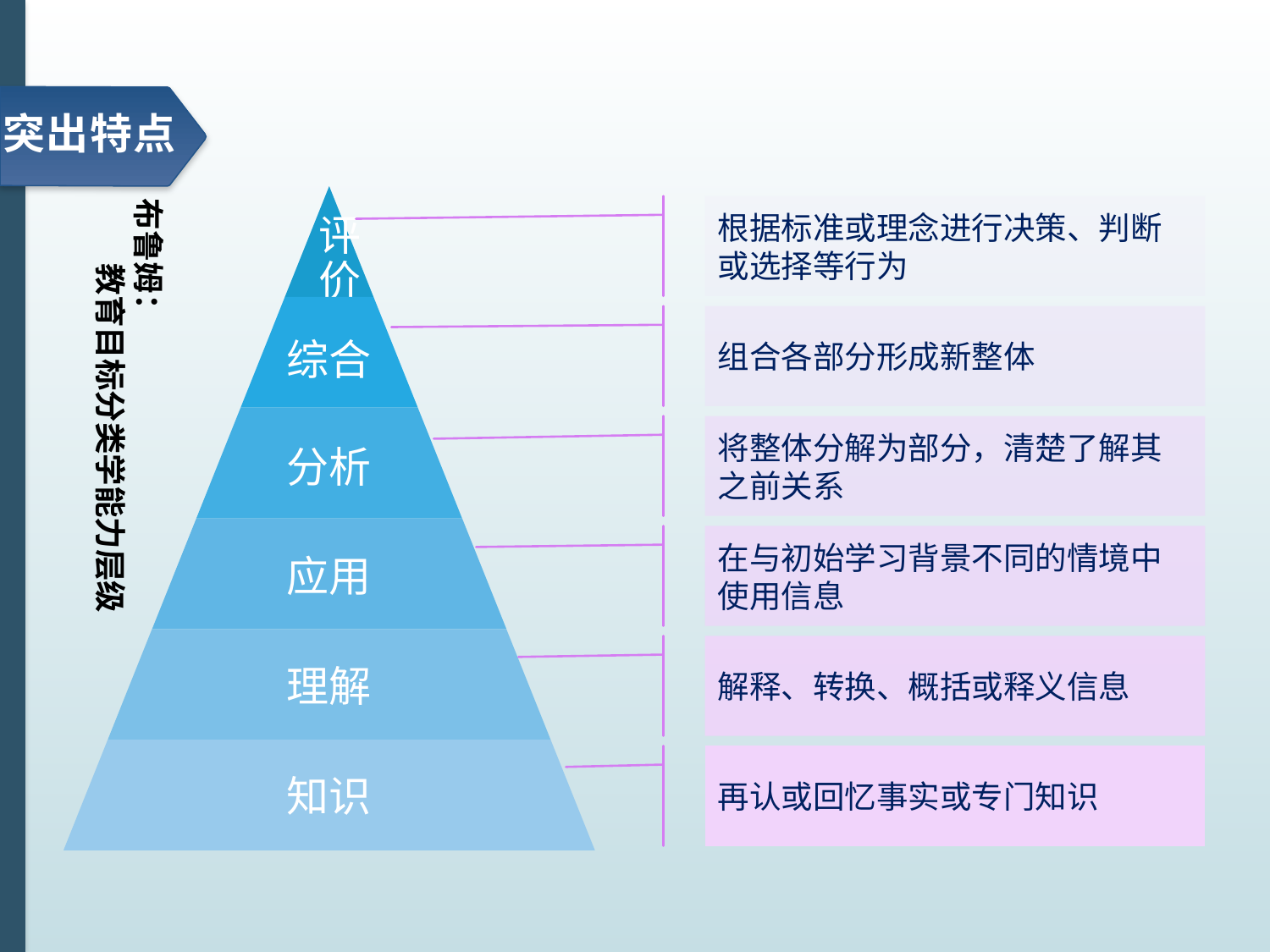

#
突出特点
布鲁姆：
        教育目标分类学能力层级
评价
综合
分析
应用
理解
知识
根据标准或理念进行决策、判断或选择等行为
组合各部分形成新整体
将整体分解为部分，清楚了解其之前关系
在与初始学习背景不同的情境中使用信息
解释、转换、概括或释义信息
再认或回忆事实或专门知识
35